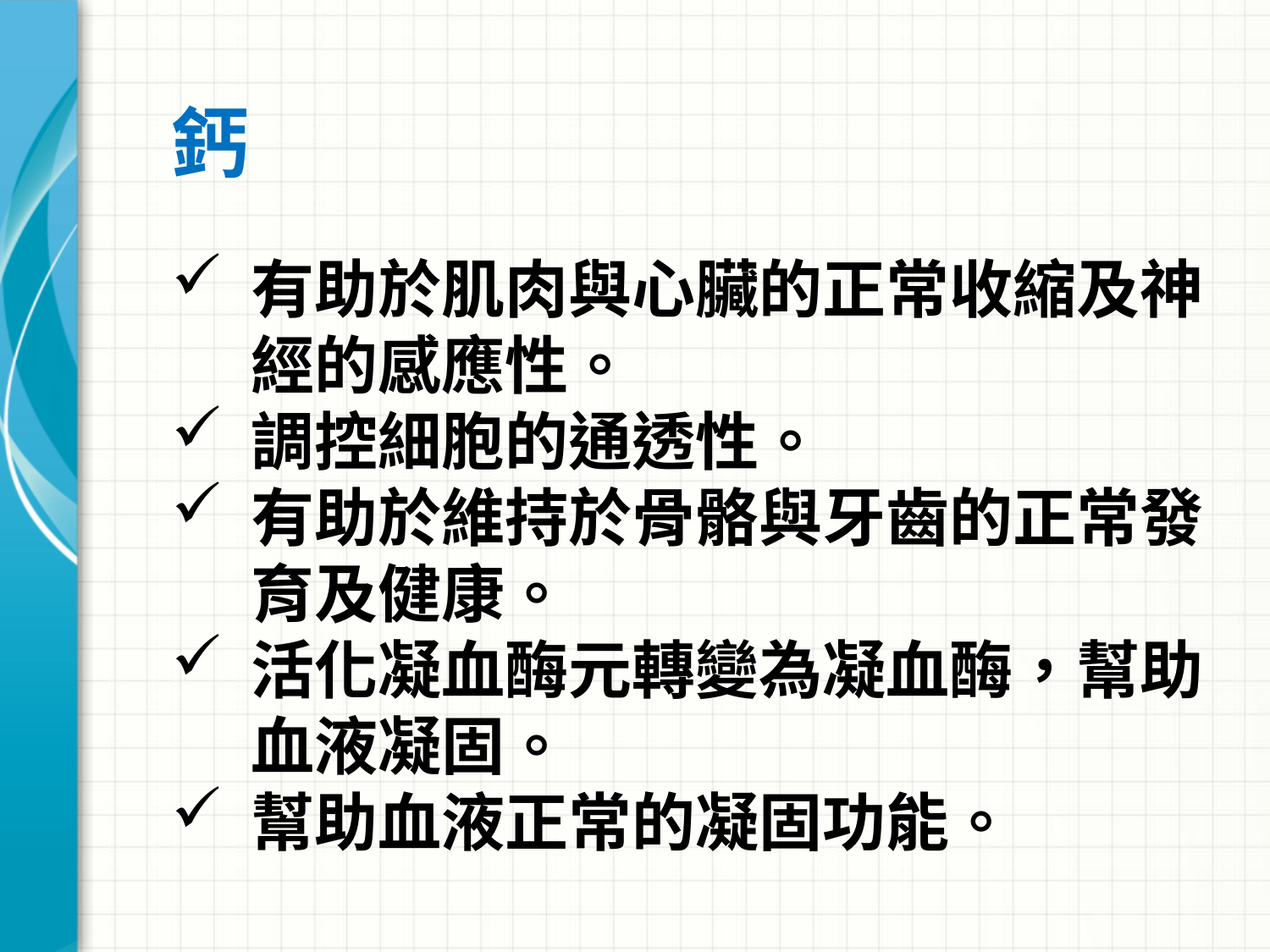

# 鈣
有助於肌肉與心臟的正常收縮及神經的感應性。
調控細胞的通透性。
有助於維持於骨骼與牙齒的正常發育及健康。
活化凝血酶元轉變為凝血酶，幫助血液凝固。
幫助血液正常的凝固功能。